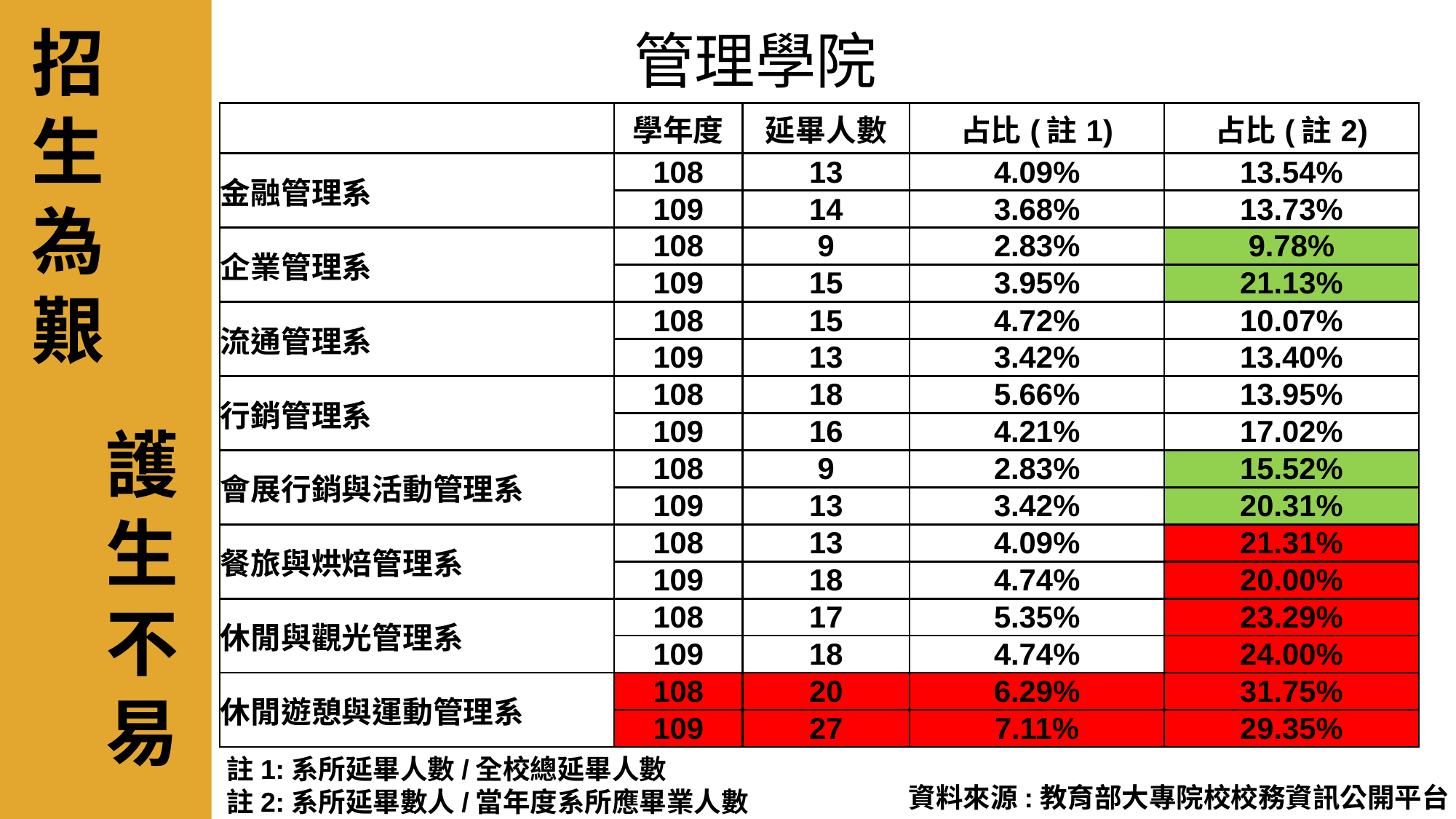

管理學院
招

生

為

艱

|  | 學年度 | 延畢人數 | 占比(註1) | 占比(註2) |
| --- | --- | --- | --- | --- |
| 金融管理系 | 108 | 13 | 4.09% | 13.54% |
|  | 109 | 14 | 3.68% | 13.73% |
| 企業管理系 | 108 | 9 | 2.83% | 9.78% |
|  | 109 | 15 | 3.95% | 21.13% |
| 流通管理系 | 108 | 15 | 4.72% | 10.07% |
|  | 109 | 13 | 3.42% | 13.40% |
| 行銷管理系 | 108 | 18 | 5.66% | 13.95% |
|  | 109 | 16 | 4.21% | 17.02% |
| 會展行銷與活動管理系 | 108 | 9 | 2.83% | 15.52% |
|  | 109 | 13 | 3.42% | 20.31% |
| 餐旅與烘焙管理系 | 108 | 13 | 4.09% | 21.31% |
|  | 109 | 18 | 4.74% | 20.00% |
| 休閒與觀光管理系 | 108 | 17 | 5.35% | 23.29% |
|  | 109 | 18 | 4.74% | 24.00% |
| 休閒遊憩與運動管理系 | 108 | 20 | 6.29% | 31.75% |
|  | 109 | 27 | 7.11% | 29.35% |
護

生

不

易

註1:系所延畢人數/全校總延畢人數
註2:系所延畢數人/當年度系所應畢業人數

資料來源:教育部大專院校校務資訊公開平台